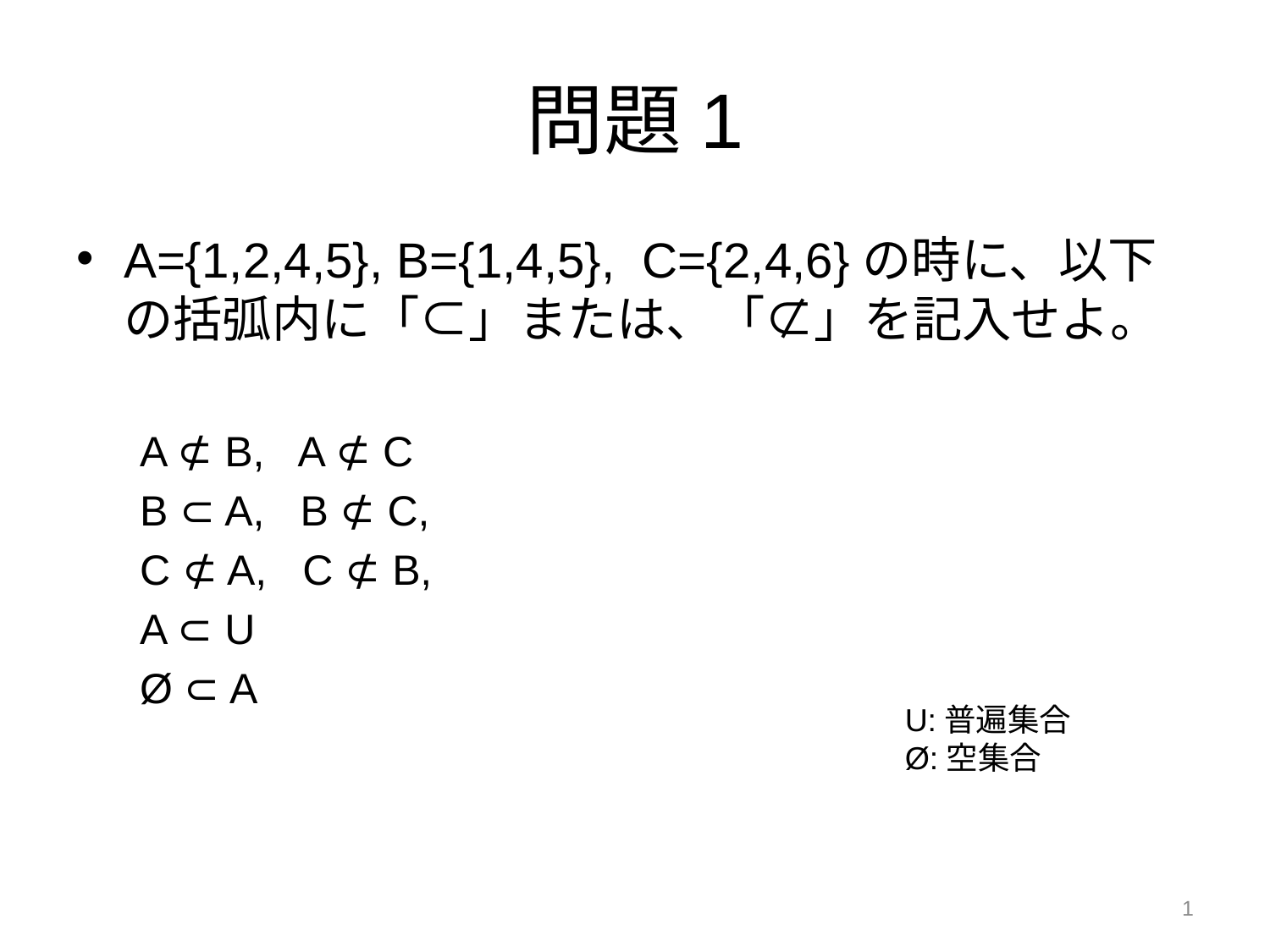

# 問題1
A={1,2,4,5}, B={1,4,5},  C={2,4,6}の時に、以下の括弧内に「⊂」または、「⊄」を記入せよ。

A ⊄ B,   A ⊄ C
B ⊂ A,   B ⊄ C,
C ⊄ A,   C ⊄ B,
A ⊂ U
Ø ⊂ A

U:普遍集合
Ø:空集合
1